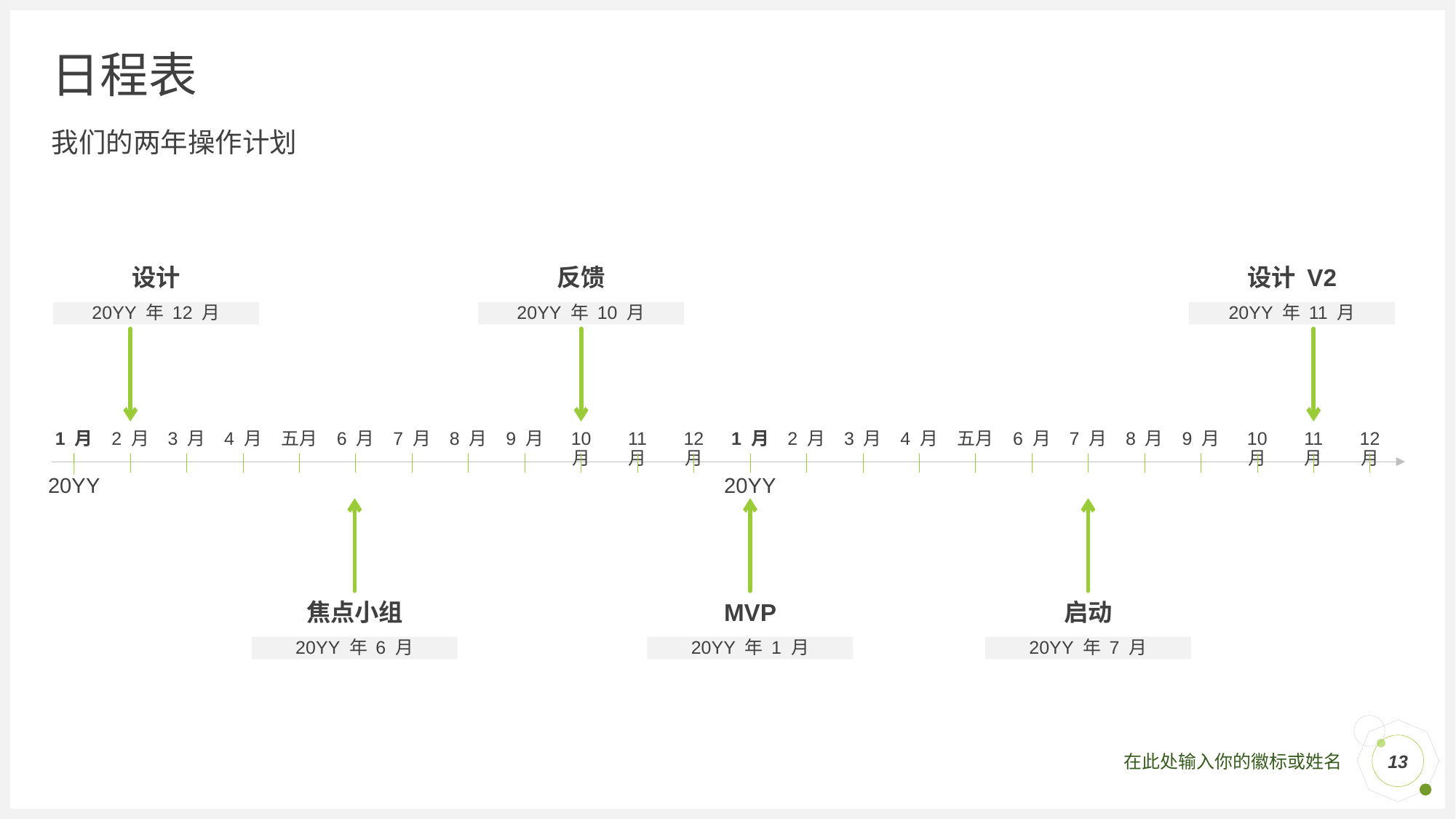

# 日程表
我们的两年操作计划

设计
反馈
设计 V2
20YY 年 10 月
20YY 年 11 月
20YY 年 12 月
1 月
2 月
3 月
4 月
五月
6 月
7 月
8 月
9 月
10 月
11 月
12 月
1 月
2 月
3 月
4 月
五月
6 月
7 月
8 月
9 月
10 月
11 月
12 月
20YY
20YY
焦点小组
MVP
启动
20YY 年 6 月
20YY 年 1 月
20YY 年 7 月
13
在此处输入你的徽标或姓名